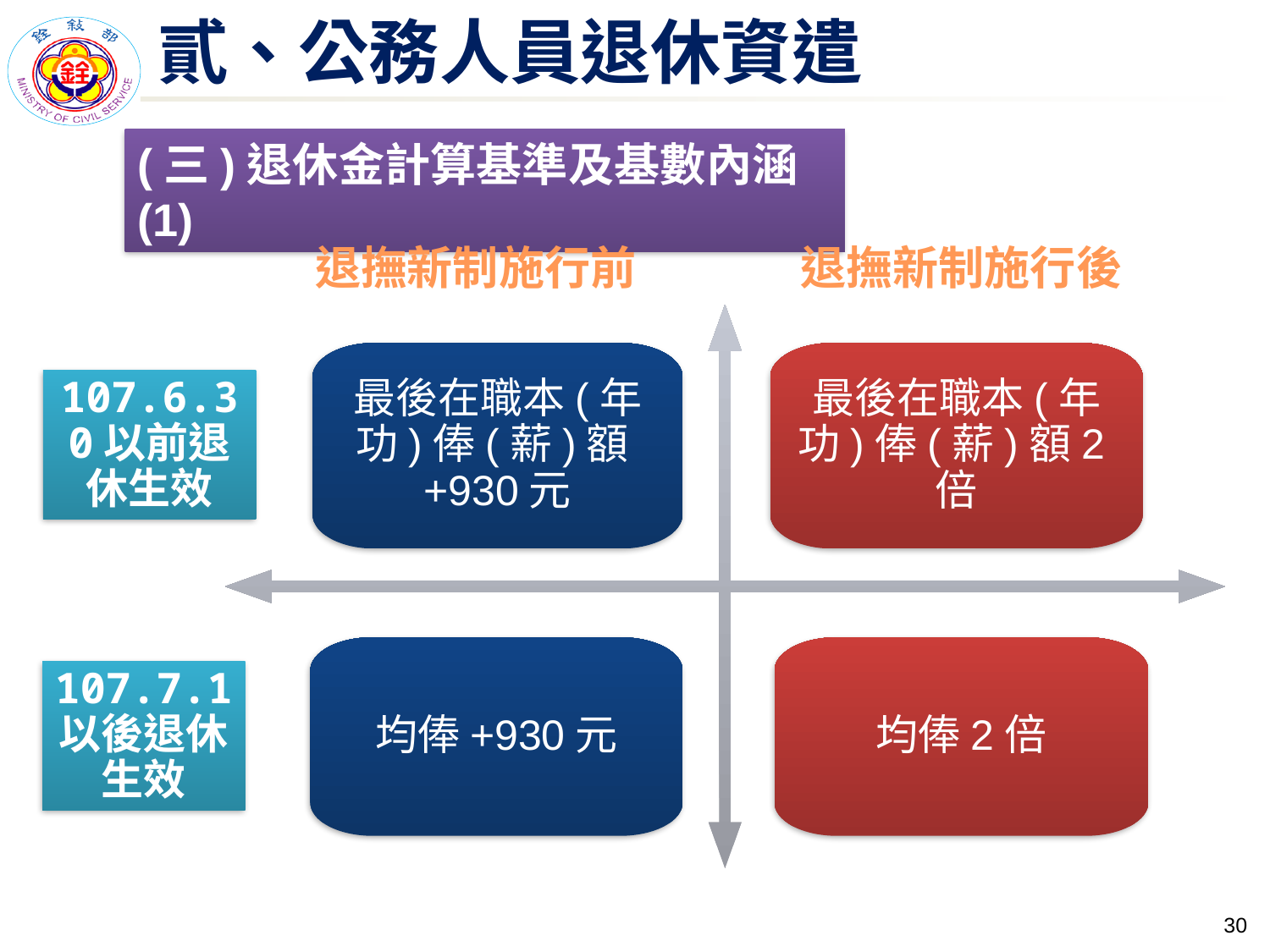

# 貳、公務人員退休資遣
(三)退休金計算基準及基數內涵(1)
退撫新制施行後
退撫新制施行前

最後在職本(年功)俸(薪)額+930元
最後在職本(年功)俸(薪)額2倍
107.6.30以前退休生效
均俸+930元
均俸2倍
107.7.1以後退休生效
30